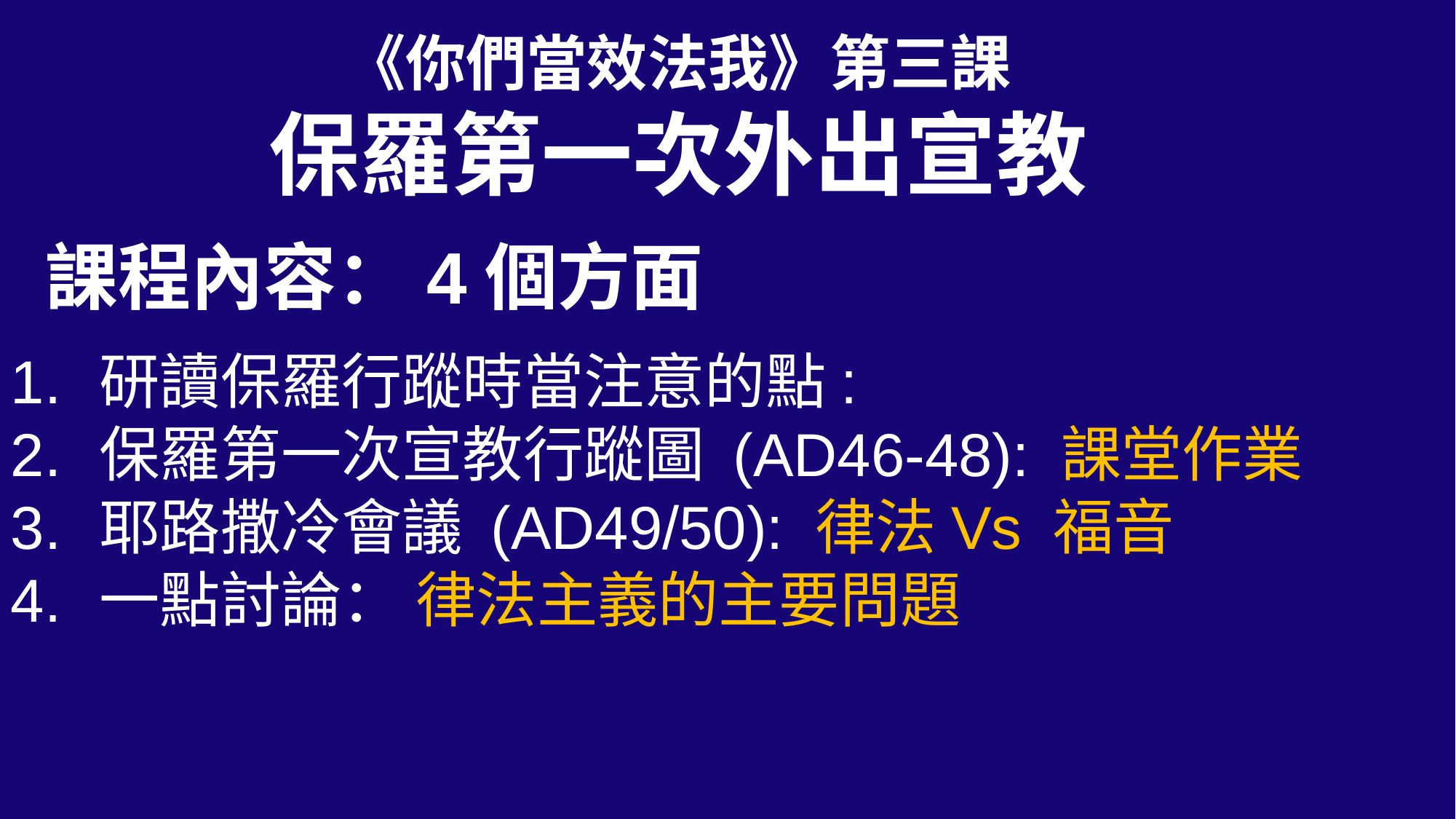

《你們當效法我》第三課
保羅第一次外出宣教
課程內容：4個方面
研讀保羅行蹤時當注意的點:
保羅第一次宣教行蹤圖 (AD46-48): 課堂作業
耶路撒冷會議 (AD49/50): 律法Vs 福音
一點討論： 律法主義的主要問題